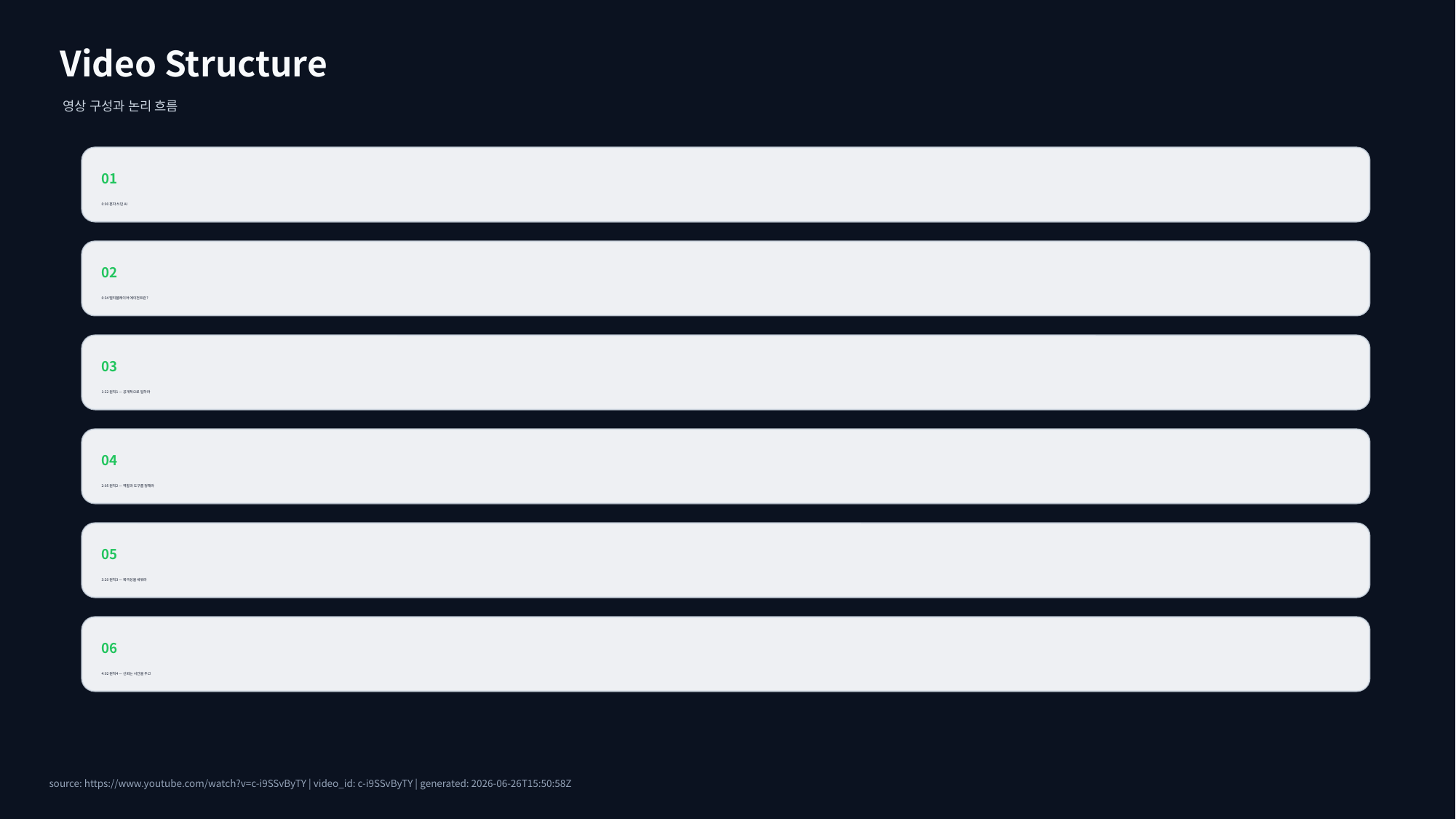

Video Structure
영상 구성과 논리 흐름

01
0:00 혼자 쓰던 AI

02
0:34 멀티플레이어 에이전트란?

03
1:22 원칙1 — 공개적으로 일하라

04
2:05 원칙2 — 역할과 도구를 정해라

05
3:20 원칙3 — 북극성을 세워라

06
4:02 원칙4 — 신뢰는 시간을 두고
source: https://www.youtube.com/watch?v=c-i9SSvByTY | video_id: c-i9SSvByTY | generated: 2026-06-26T15:50:58Z